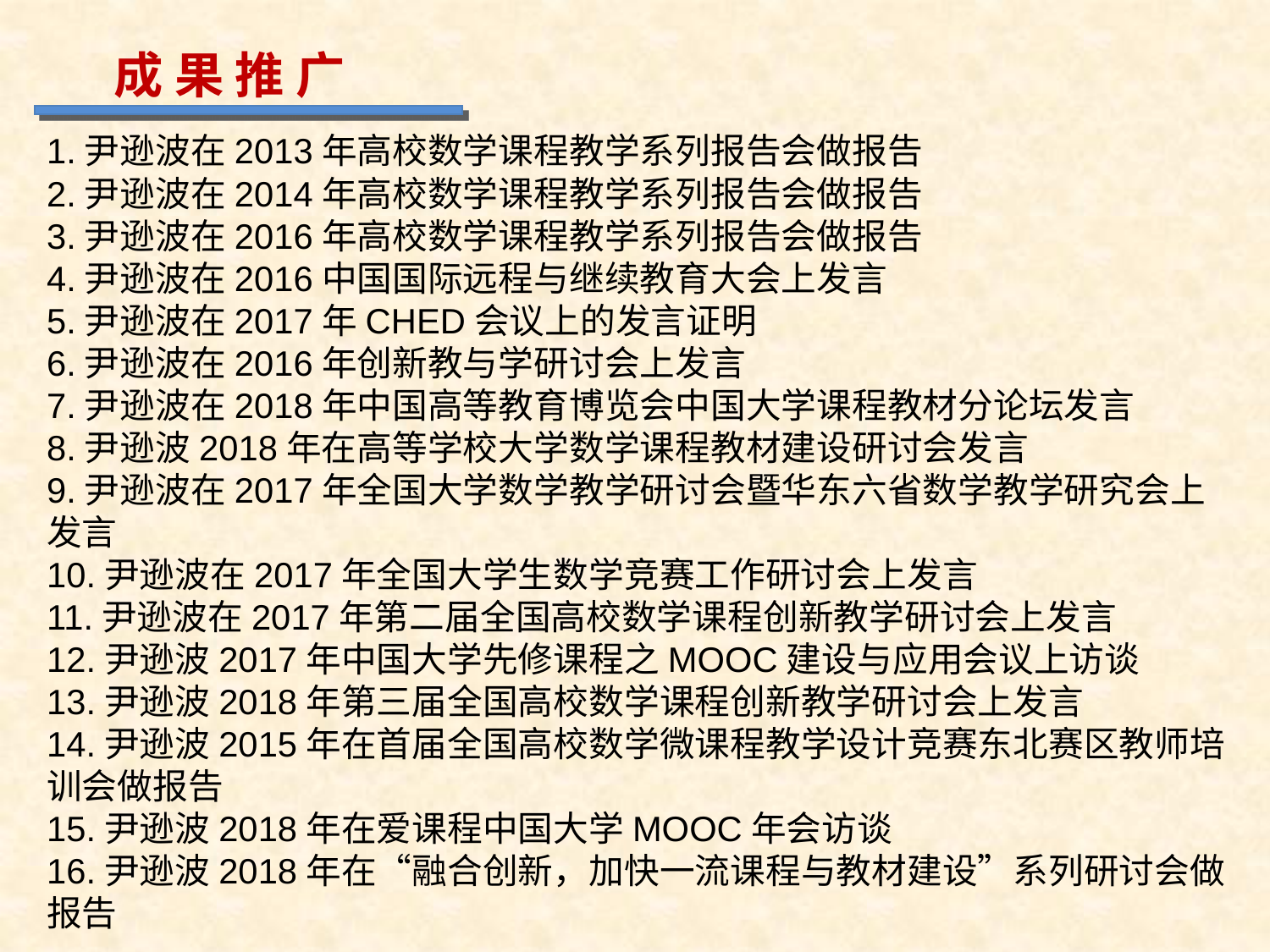

成 果 推 广

1.尹逊波在2013年高校数学课程教学系列报告会做报告
2.尹逊波在2014年高校数学课程教学系列报告会做报告
3.尹逊波在2016年高校数学课程教学系列报告会做报告
4.尹逊波在2016中国国际远程与继续教育大会上发言
5.尹逊波在2017年CHED会议上的发言证明
6.尹逊波在2016年创新教与学研讨会上发言
7.尹逊波在2018年中国高等教育博览会中国大学课程教材分论坛发言
8.尹逊波2018年在高等学校大学数学课程教材建设研讨会发言
9.尹逊波在2017年全国大学数学教学研讨会暨华东六省数学教学研究会上发言
10.尹逊波在2017年全国大学生数学竞赛工作研讨会上发言
11.尹逊波在2017年第二届全国高校数学课程创新教学研讨会上发言
12.尹逊波2017年中国大学先修课程之MOOC建设与应用会议上访谈
13.尹逊波2018年第三届全国高校数学课程创新教学研讨会上发言
14.尹逊波2015年在首届全国高校数学微课程教学设计竞赛东北赛区教师培训会做报告
15.尹逊波2018年在爱课程中国大学MOOC年会访谈
16.尹逊波2018年在“融合创新，加快一流课程与教材建设”系列研讨会做报告